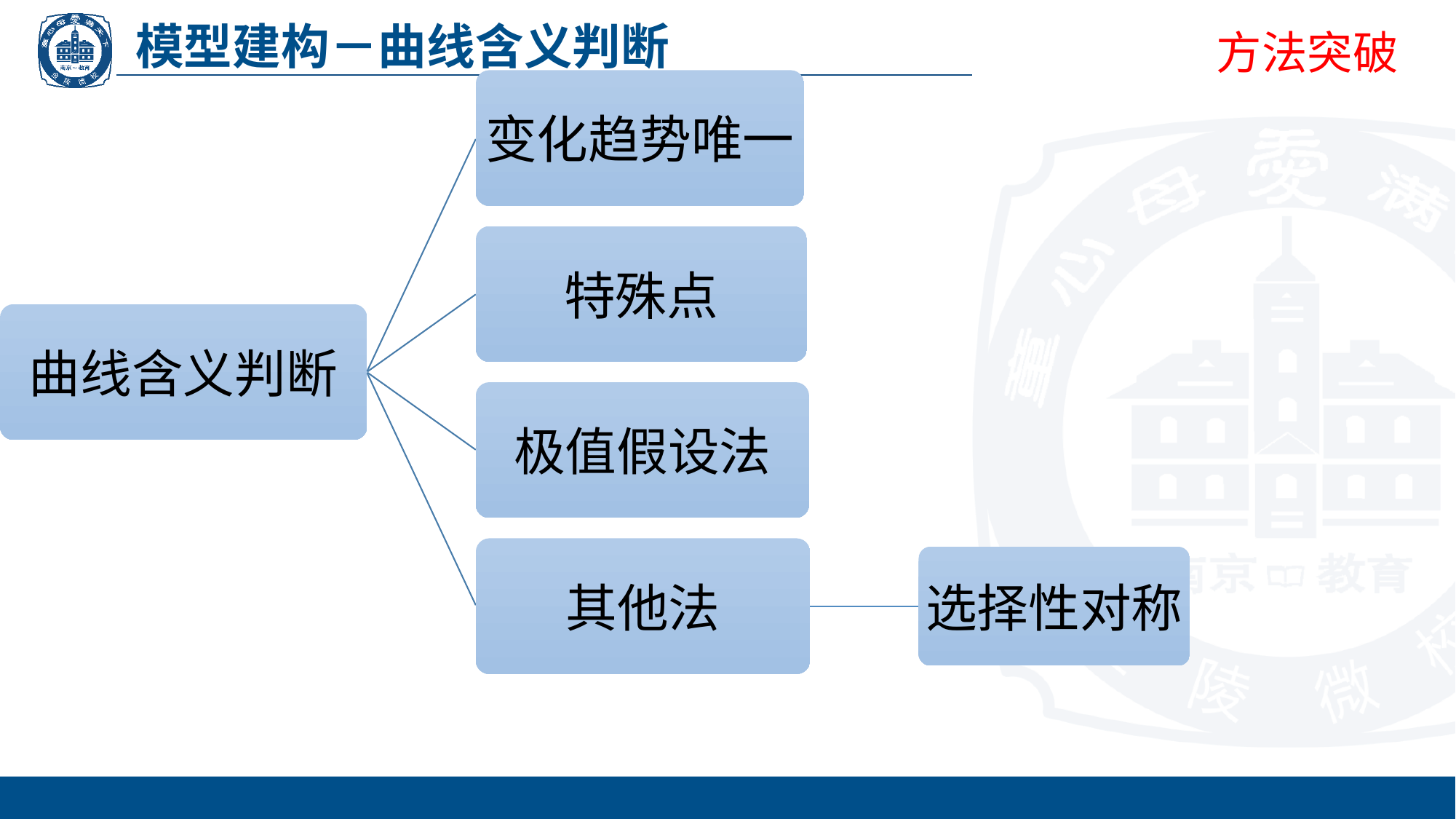

模型建构－曲线含义判断
方法突破
曲线含义判断

变化趋势唯一

特殊点

极值假设法

其他法

选择性对称